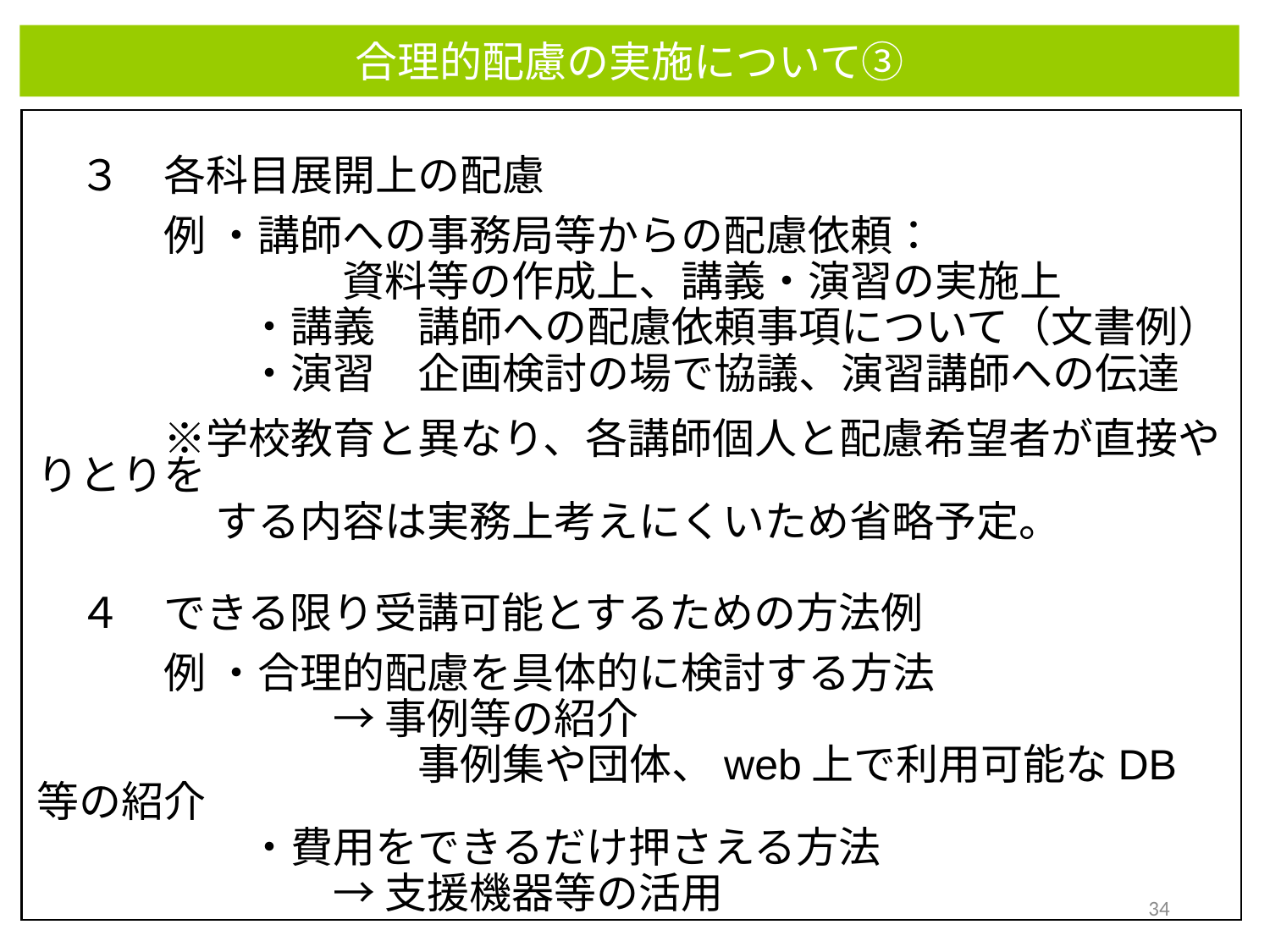

合理的配慮の実施について③

　３　各科目展開上の配慮

　　　例 ・講師への事務局等からの配慮依頼：
　　　　　　　 資料等の作成上、講義・演習の実施上
　　　　　・講義　講師への配慮依頼事項について（文書例）
　　　　　・演習　企画検討の場で協議、演習講師への伝達

　　　※学校教育と異なり、各講師個人と配慮希望者が直接やりとりを
　　　　 する内容は実務上考えにくいため省略予定。

　４　できる限り受講可能とするための方法例

　　　例 ・合理的配慮を具体的に検討する方法
　　　　　　　→ 事例等の紹介
　　　　　　　　　事例集や団体、web上で利用可能なDB等の紹介
　　　　　・費用をできるだけ押さえる方法
　　　　　　　→ 支援機器等の活用
34